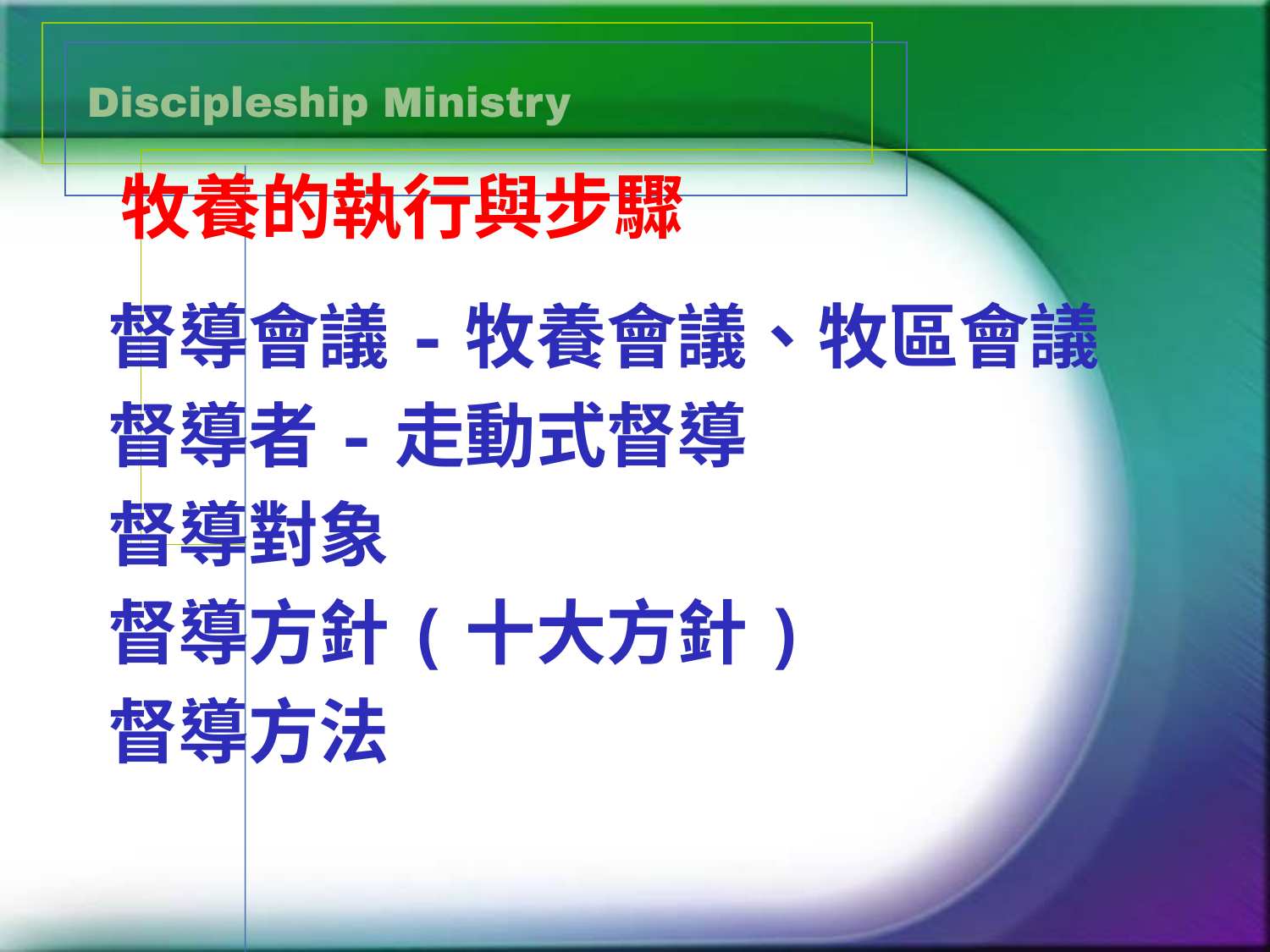

# Discipleship Ministry
牧養的執行與步驟
督導會議-牧養會議、牧區會議
督導者-走動式督導
督導對象
督導方針(十大方針)
督導方法